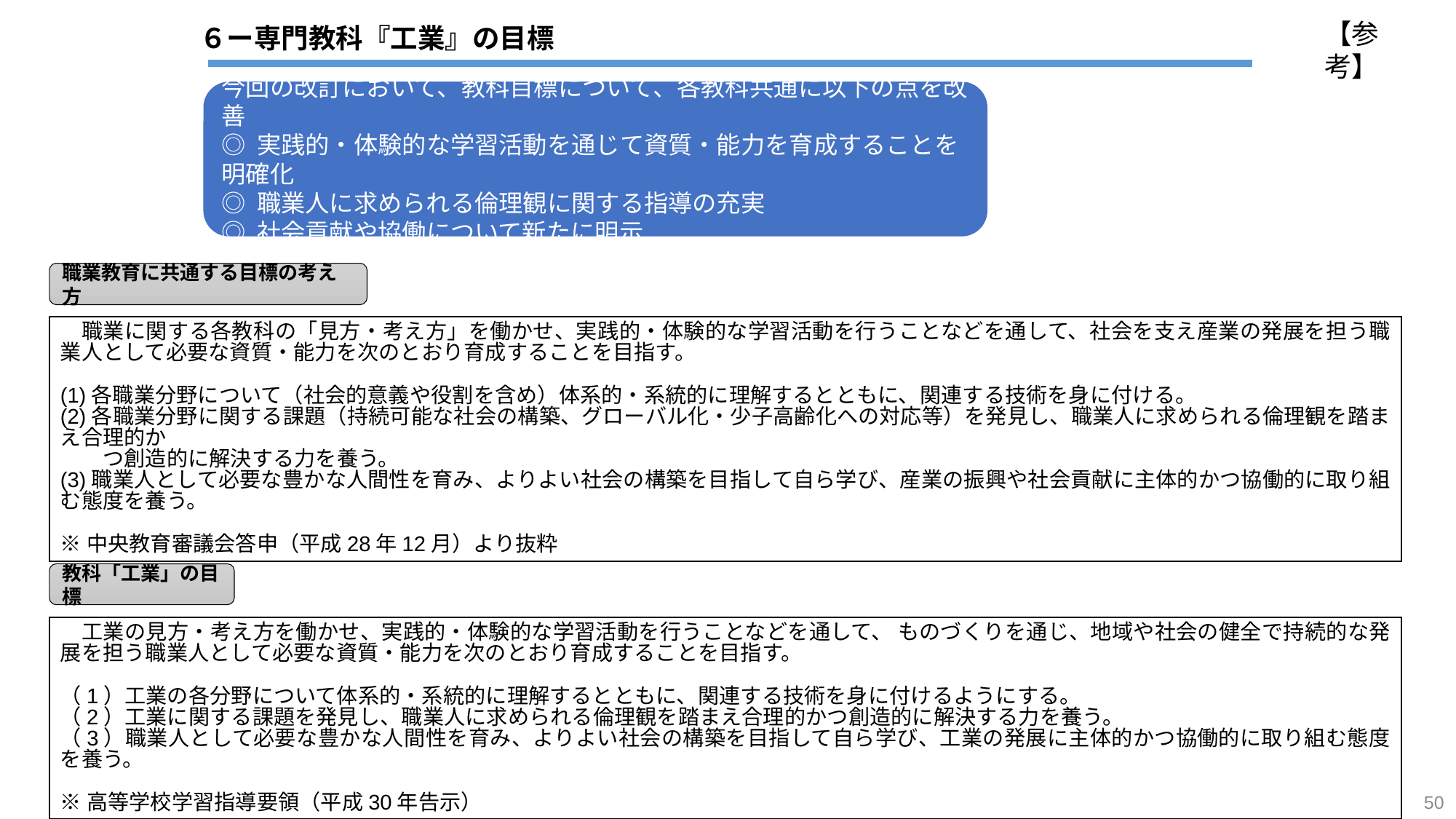

【参考】
６ー専門教科『工業』の目標

今回の改訂において、教科目標について、各教科共通に以下の点を改善
◎ 実践的・体験的な学習活動を通じて資質・能力を育成することを明確化
◎ 職業人に求められる倫理観に関する指導の充実
◎ 社会貢献や協働について新たに明示
職業教育に共通する目標の考え方
　職業に関する各教科の「見方・考え方」を働かせ、実践的・体験的な学習活動を行うことなどを通して、社会を支え産業の発展を担う職業人として必要な資質・能力を次のとおり育成することを目指す。

(1)各職業分野について（社会的意義や役割を含め）体系的・系統的に理解するとともに、関連する技術を身に付ける。
(2)各職業分野に関する課題（持続可能な社会の構築、グローバル化・少子高齢化への対応等）を発見し、職業人に求められる倫理観を踏まえ合理的か
　　つ創造的に解決する力を養う。
(3)職業人として必要な豊かな人間性を育み、よりよい社会の構築を目指して自ら学び、産業の振興や社会貢献に主体的かつ協働的に取り組む態度を養う。

※中央教育審議会答申（平成28年12月）より抜粋
教科「工業」の目標
　工業の見方・考え方を働かせ、実践的・体験的な学習活動を行うことなどを通して、 ものづくりを通じ、地域や社会の健全で持続的な発展を担う職業人として必要な資質・能力を次のとおり育成することを目指す。

（1）工業の各分野について体系的・系統的に理解するとともに、関連する技術を身に付けるようにする。
（2）工業に関する課題を発見し、職業人に求められる倫理観を踏まえ合理的かつ創造的に解決する力を養う。
（3）職業人として必要な豊かな人間性を育み、よりよい社会の構築を目指して自ら学び、工業の発展に主体的かつ協働的に取り組む態度を養う。

※高等学校学習指導要領（平成30年告示）
50